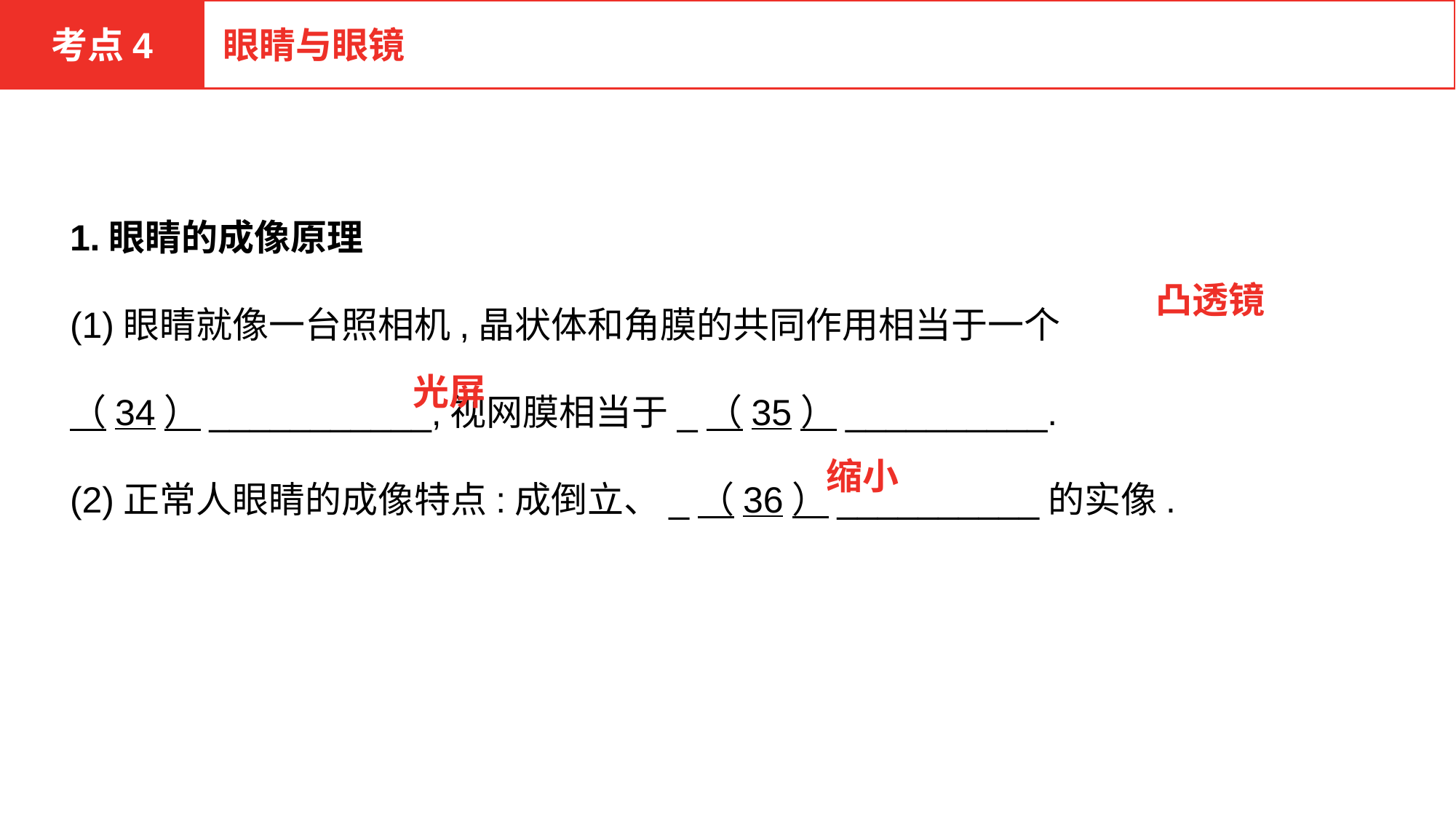

考点4
眼睛与眼镜
1.眼睛的成像原理
(1)眼睛就像一台照相机,晶状体和角膜的共同作用相当于一个（34）___________,视网膜相当于_（35）__________.
(2)正常人眼睛的成像特点:成倒立、_（36）__________的实像.
凸透镜
光屏
缩小